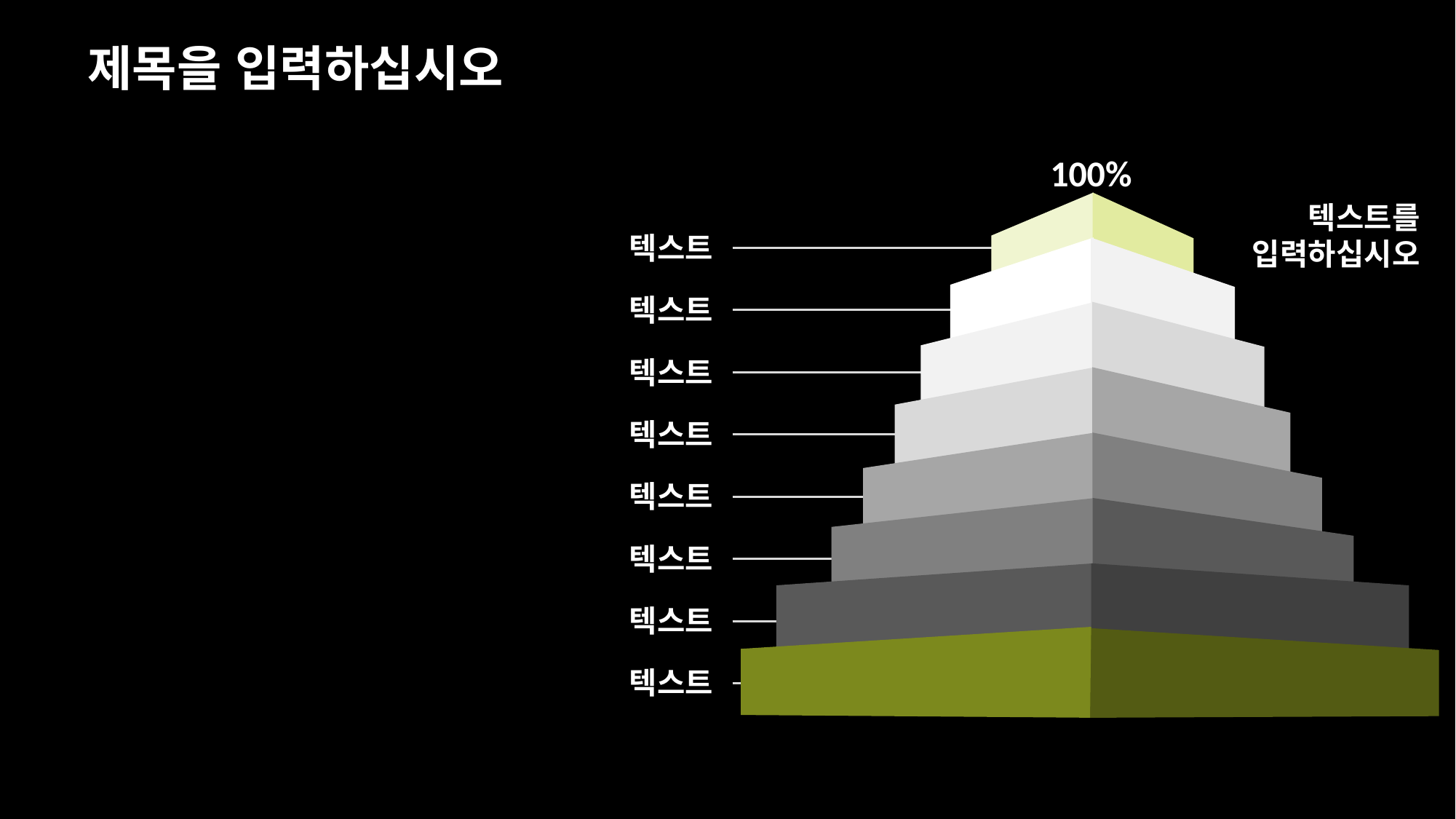

# 제목을 입력하십시오
100%

텍스트를
입력하십시오
텍스트

텍스트

텍스트

텍스트

텍스트

텍스트

텍스트

텍스트